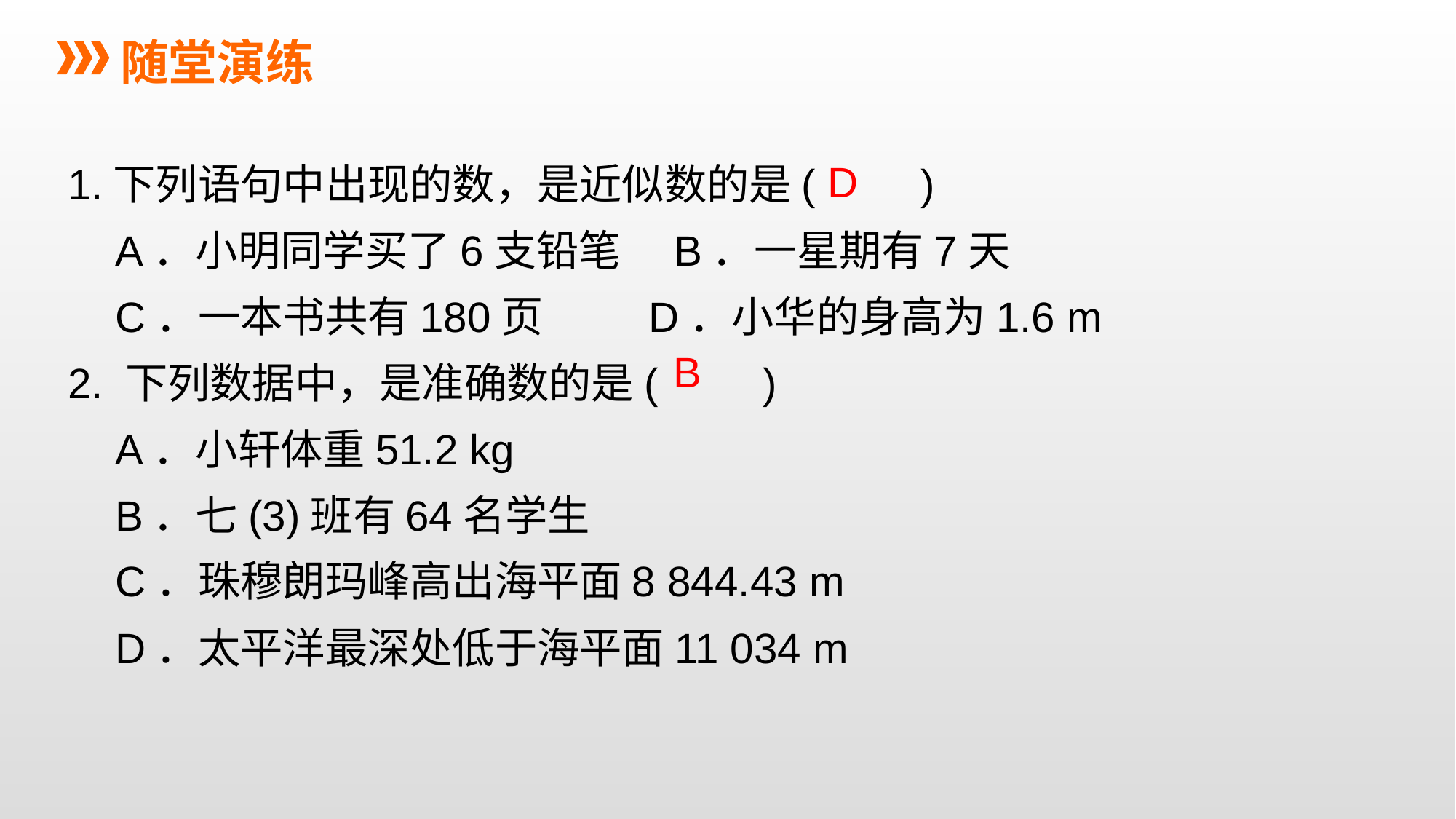

随堂演练

1.下列语句中出现的数，是近似数的是(　　)
    A．小明同学买了6支铅笔　B．一星期有7天
    C．一本书共有180页          D．小华的身高为1.6 m
2. 下列数据中，是准确数的是(　　)
    A．小轩体重51.2 kg
    B．七(3)班有64名学生
    C．珠穆朗玛峰高出海平面8 844.43 m
    D．太平洋最深处低于海平面11 034 m
D
B